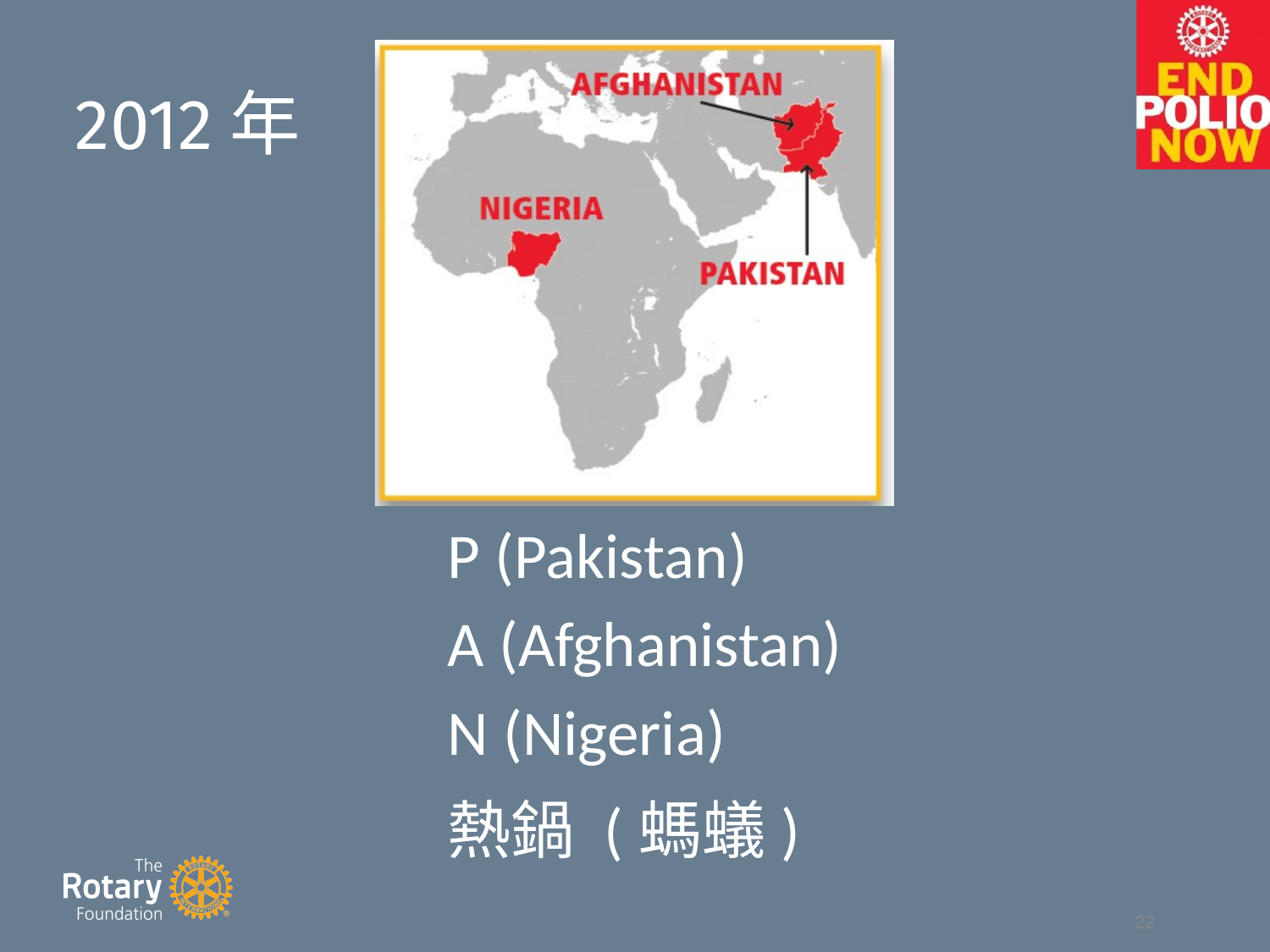

# 2012年
P (Pakistan)
A (Afghanistan)
N (Nigeria)
熱鍋 (螞蟻)
22